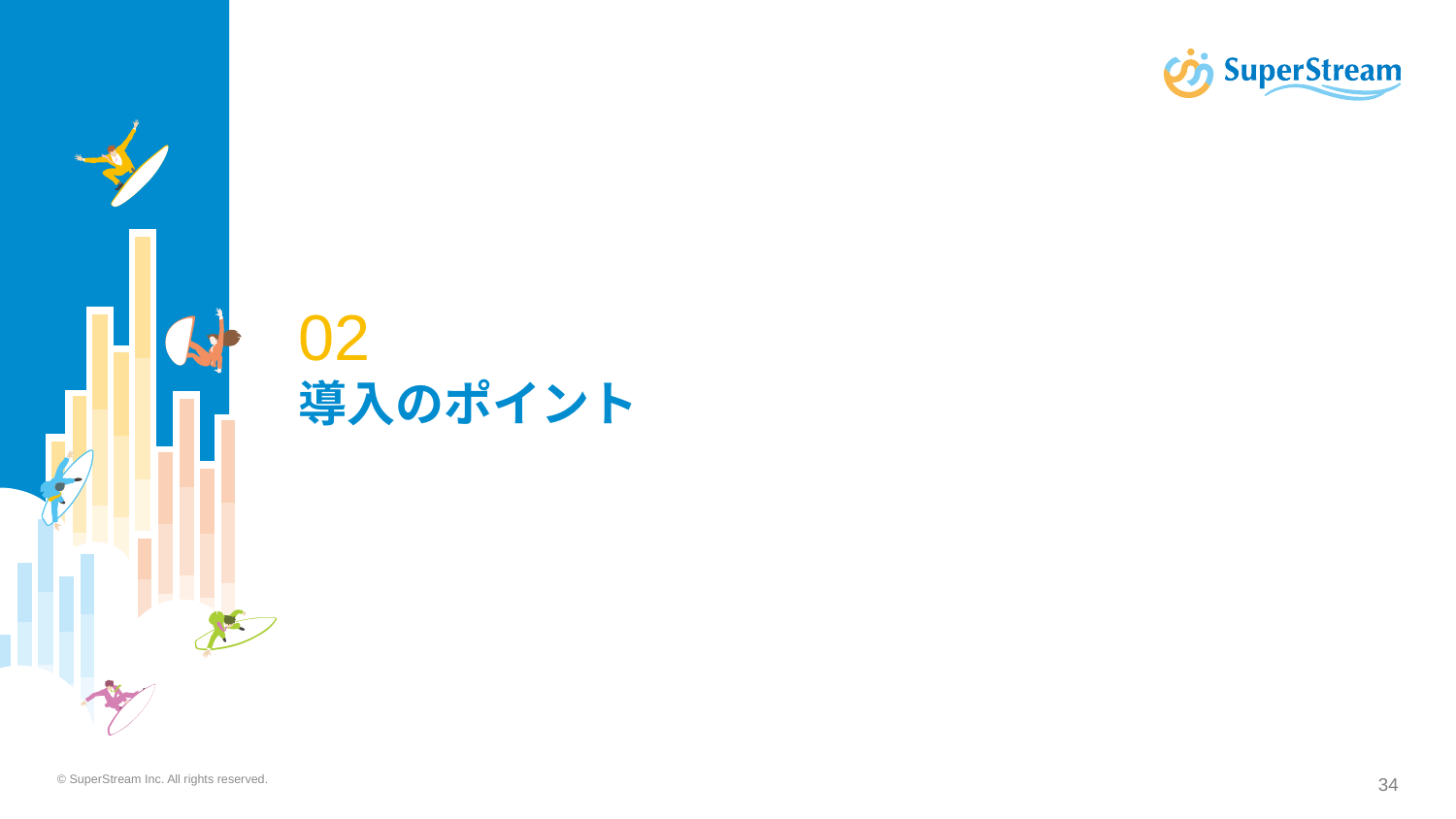

# 02 導入のポイント
© SuperStream Inc. All rights reserved.
34